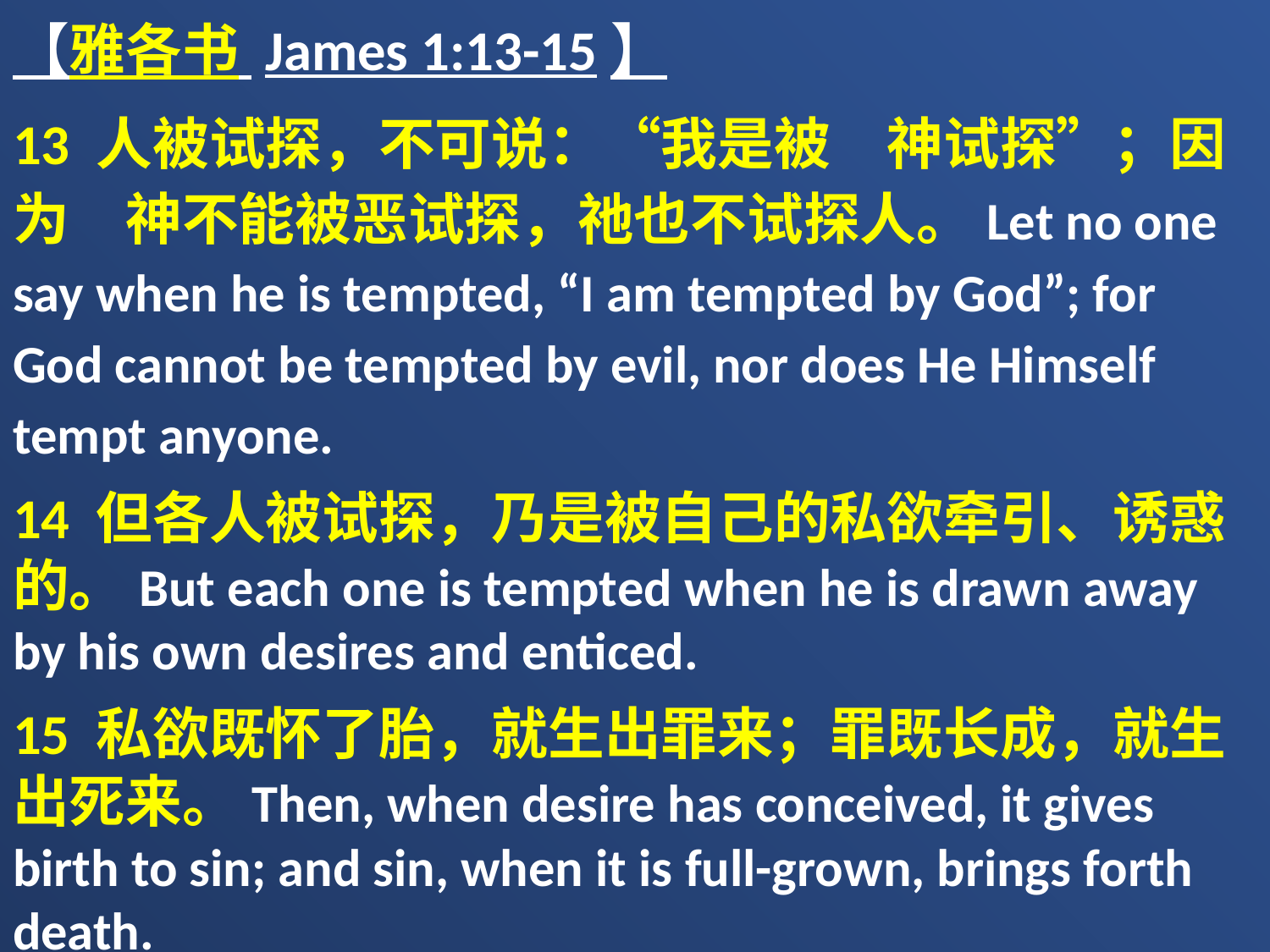

【雅各书 James 1:13-15】
13 人被试探，不可说：“我是被　神试探”；因为　神不能被恶试探，祂也不试探人。Let no one say when he is tempted, “I am tempted by God”; for God cannot be tempted by evil, nor does He Himself tempt anyone.
14 但各人被试探，乃是被自己的私欲牵引、诱惑的。But each one is tempted when he is drawn away by his own desires and enticed.
15 私欲既怀了胎，就生出罪来；罪既长成，就生出死来。Then, when desire has conceived, it gives birth to sin; and sin, when it is full-grown, brings forth death.